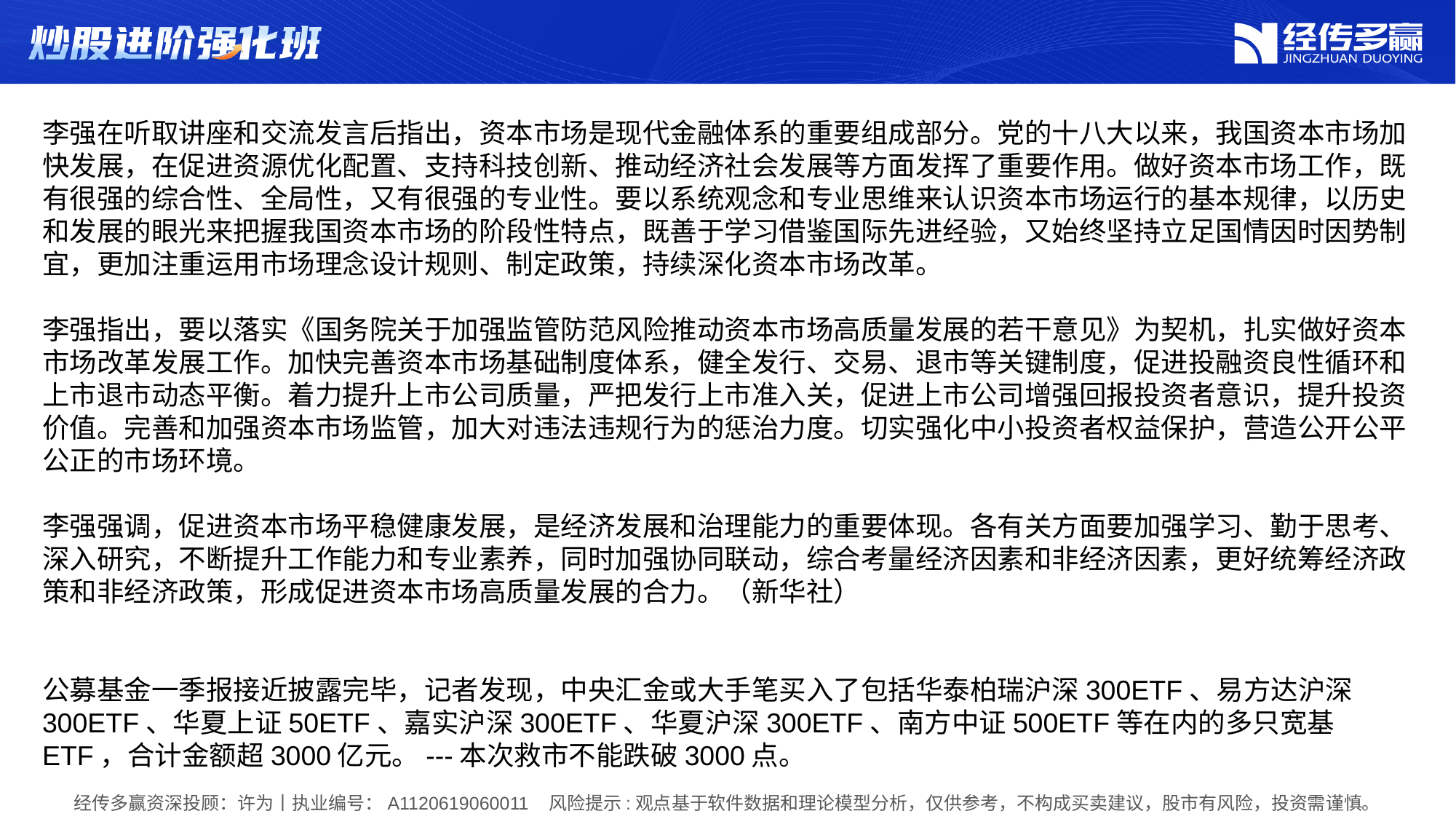

李强在听取讲座和交流发言后指出，资本市场是现代金融体系的重要组成部分。党的十八大以来，我国资本市场加快发展，在促进资源优化配置、支持科技创新、推动经济社会发展等方面发挥了重要作用。做好资本市场工作，既有很强的综合性、全局性，又有很强的专业性。要以系统观念和专业思维来认识资本市场运行的基本规律，以历史和发展的眼光来把握我国资本市场的阶段性特点，既善于学习借鉴国际先进经验，又始终坚持立足国情因时因势制宜，更加注重运用市场理念设计规则、制定政策，持续深化资本市场改革。

李强指出，要以落实《国务院关于加强监管防范风险推动资本市场高质量发展的若干意见》为契机，扎实做好资本市场改革发展工作。加快完善资本市场基础制度体系，健全发行、交易、退市等关键制度，促进投融资良性循环和上市退市动态平衡。着力提升上市公司质量，严把发行上市准入关，促进上市公司增强回报投资者意识，提升投资价值。完善和加强资本市场监管，加大对违法违规行为的惩治力度。切实强化中小投资者权益保护，营造公开公平公正的市场环境。

李强强调，促进资本市场平稳健康发展，是经济发展和治理能力的重要体现。各有关方面要加强学习、勤于思考、深入研究，不断提升工作能力和专业素养，同时加强协同联动，综合考量经济因素和非经济因素，更好统筹经济政策和非经济政策，形成促进资本市场高质量发展的合力。（新华社）

公募基金一季报接近披露完毕，记者发现，中央汇金或大手笔买入了包括华泰柏瑞沪深300ETF、易方达沪深300ETF、华夏上证50ETF、嘉实沪深300ETF、华夏沪深300ETF、南方中证500ETF等在内的多只宽基ETF，合计金额超3000亿元。---本次救市不能跌破3000点。